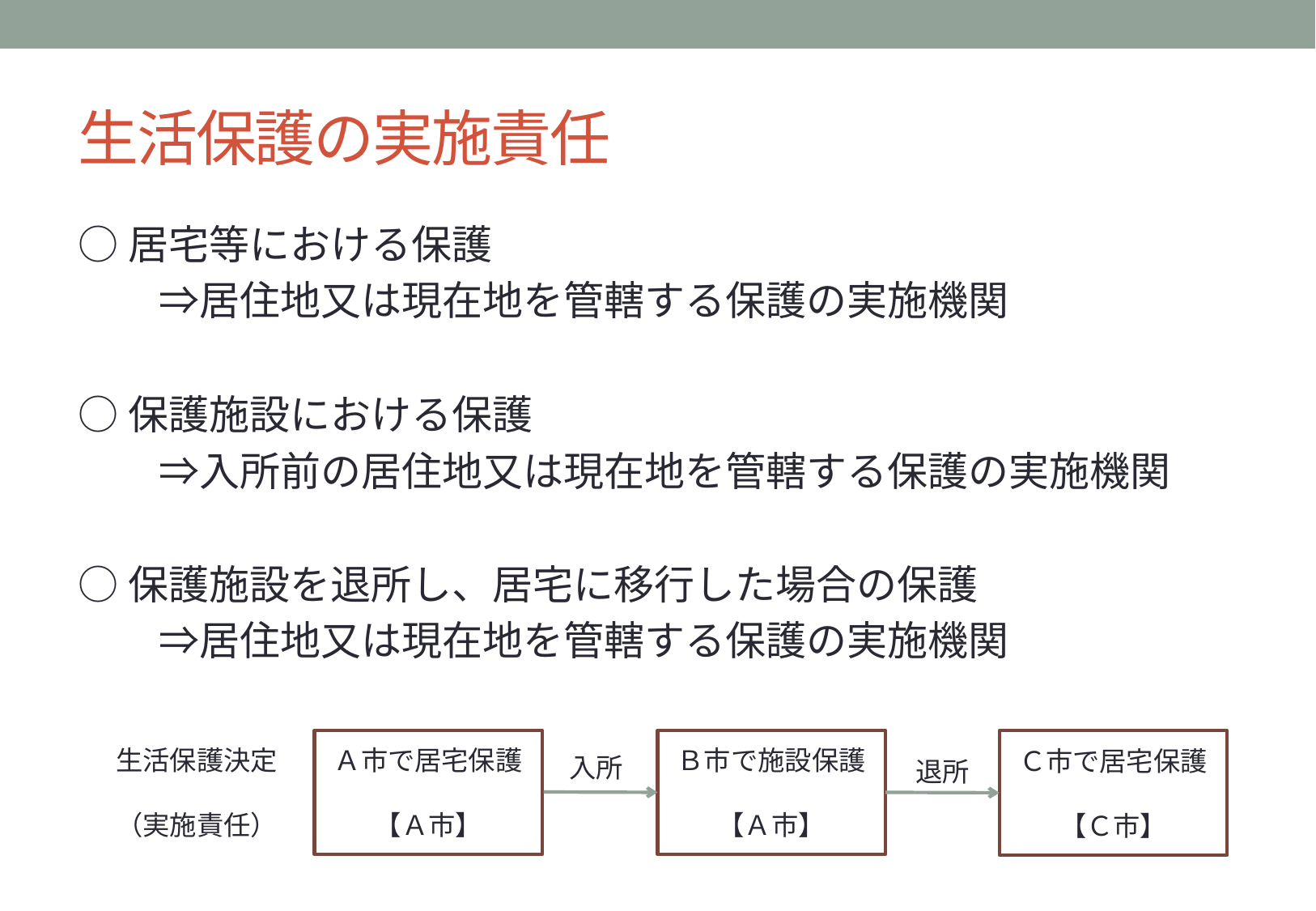

# 生活保護の実施責任
○居宅等における保護
　　⇒居住地又は現在地を管轄する保護の実施機関

○保護施設における保護
　　⇒入所前の居住地又は現在地を管轄する保護の実施機関

○保護施設を退所し、居宅に移行した場合の保護
　　⇒居住地又は現在地を管轄する保護の実施機関
Ａ市で居宅保護

【Ａ市】
Ｂ市で施設保護

【Ａ市】
Ｃ市で居宅保護

【Ｃ市】
生活保護決定

（実施責任）
入所
退所